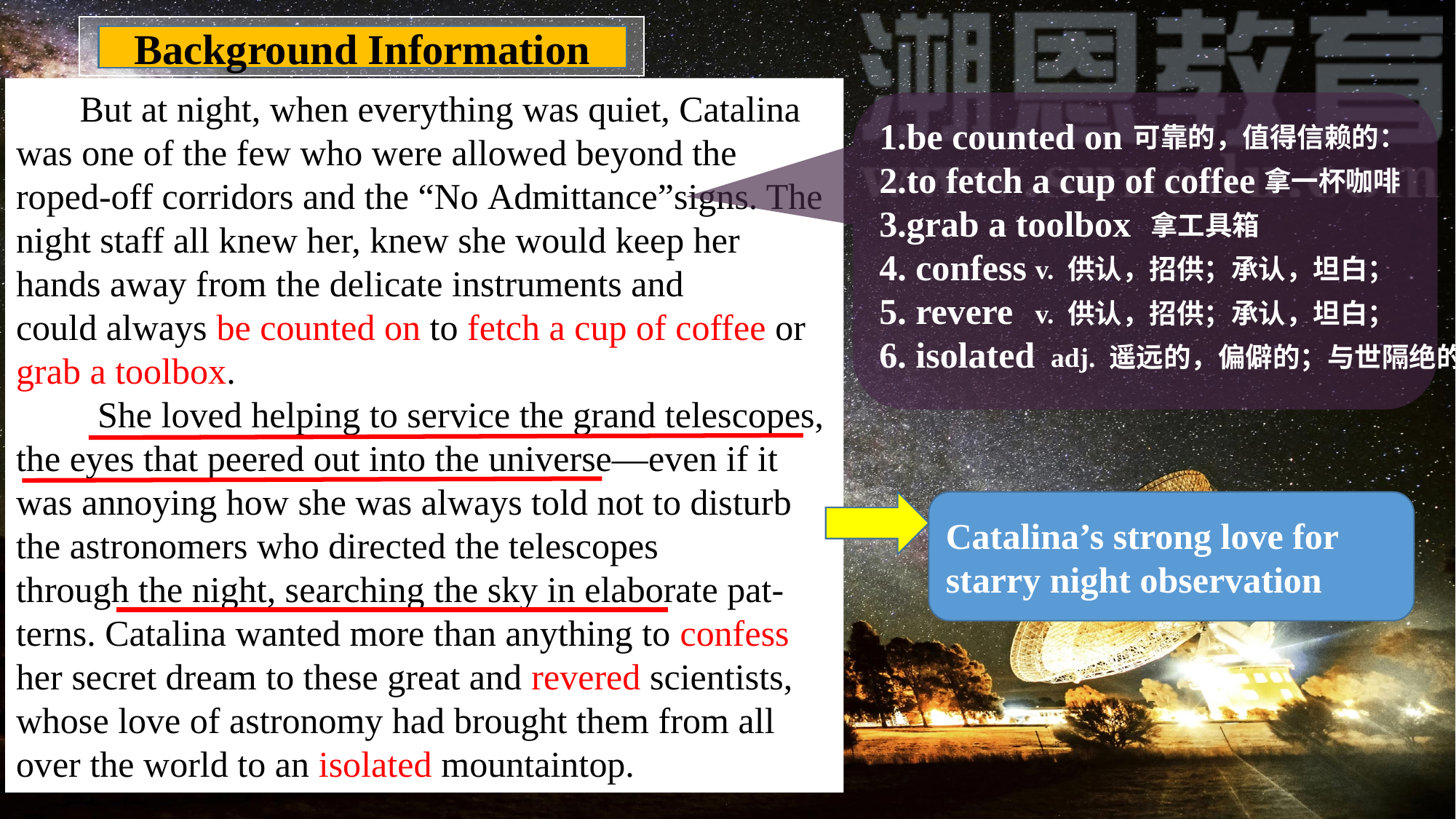

Background Information
# But at night, when everything was quiet, Catalina was one of the few who were allowed beyond the roped-off corridors and the “No Admittance”signs. The night staff all knew her, knew she would keep her hands away from the delicate instruments and could always be counted on to fetch a cup of coffee or grab a toolbox. 　　She loved helping to service the grand telescopes, the eyes that peered out into the universe—even if it was annoying how she was always told not to disturb the astronomers who directed the telescopes through the night, searching the sky in elaborate pat-terns. Catalina wanted more than anything to confess her secret dream to these great and revered scientists, whose love of astronomy had brought them from all over the world to an isolated mountaintop.
1.be counted on
2.to fetch a cup of coffee
3.grab a toolbox
4. confess
5. revere
6. isolated
可靠的，值得信赖的：
拿一杯咖啡
拿工具箱
v. 供认，招供；承认，坦白；
v. 供认，招供；承认，坦白；
adj. 遥远的，偏僻的；与世隔绝的，

Catalina’s strong love for starry night observation